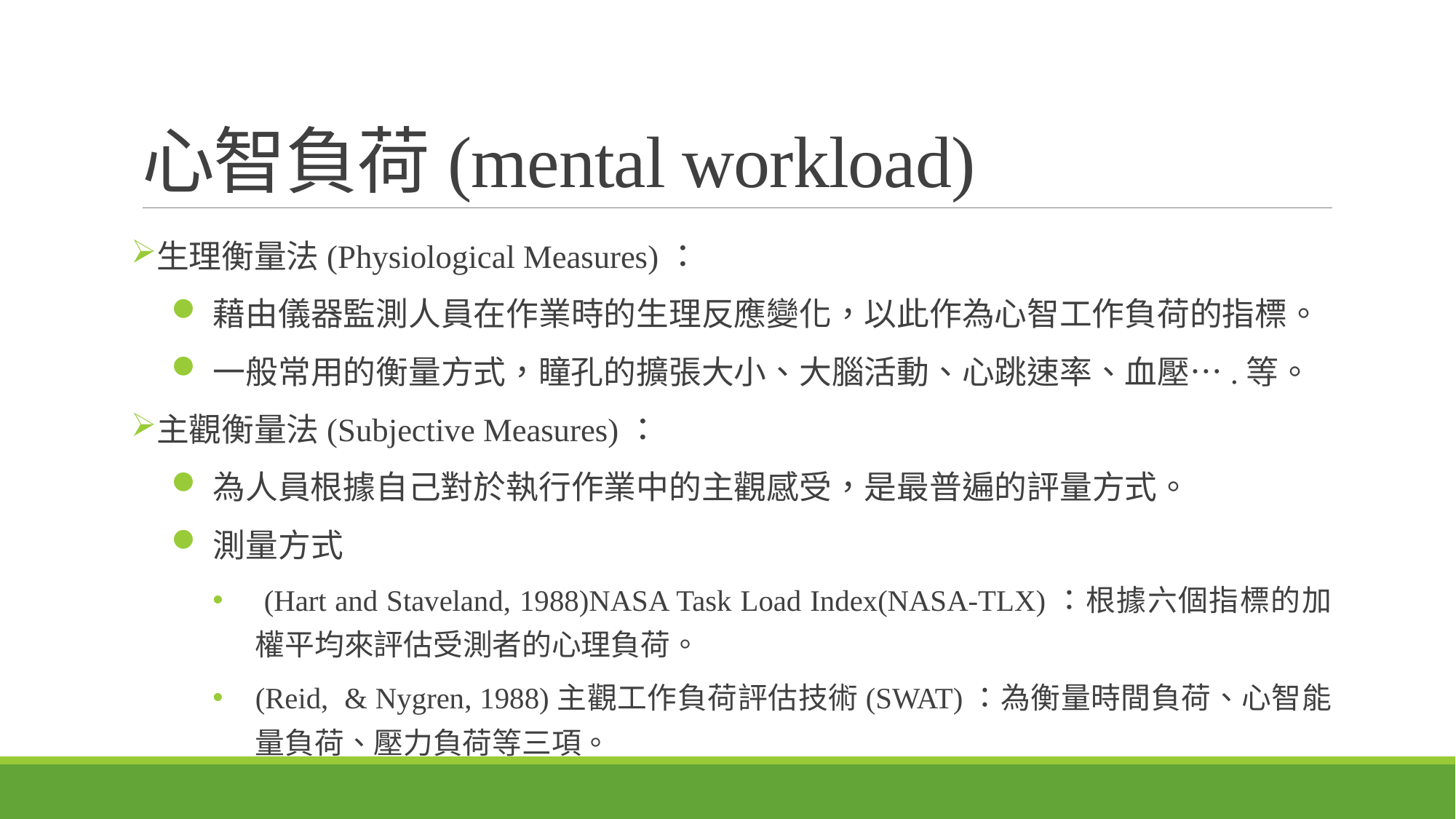

# 心智負荷(mental workload)
生理衡量法(Physiological Measures)：
藉由儀器監測人員在作業時的生理反應變化，以此作為心智工作負荷的指標。
一般常用的衡量方式，瞳孔的擴張大小、大腦活動、心跳速率、血壓….等。
主觀衡量法(Subjective Measures)：
為人員根據自己對於執行作業中的主觀感受，是最普遍的評量方式。
測量方式
 (Hart and Staveland, 1988)NASA Task Load Index(NASA-TLX)：根據六個指標的加權平均來評估受測者的心理負荷。
(Reid,  & Nygren, 1988)主觀工作負荷評估技術(SWAT)：為衡量時間負荷、心智能量負荷、壓力負荷等三項。